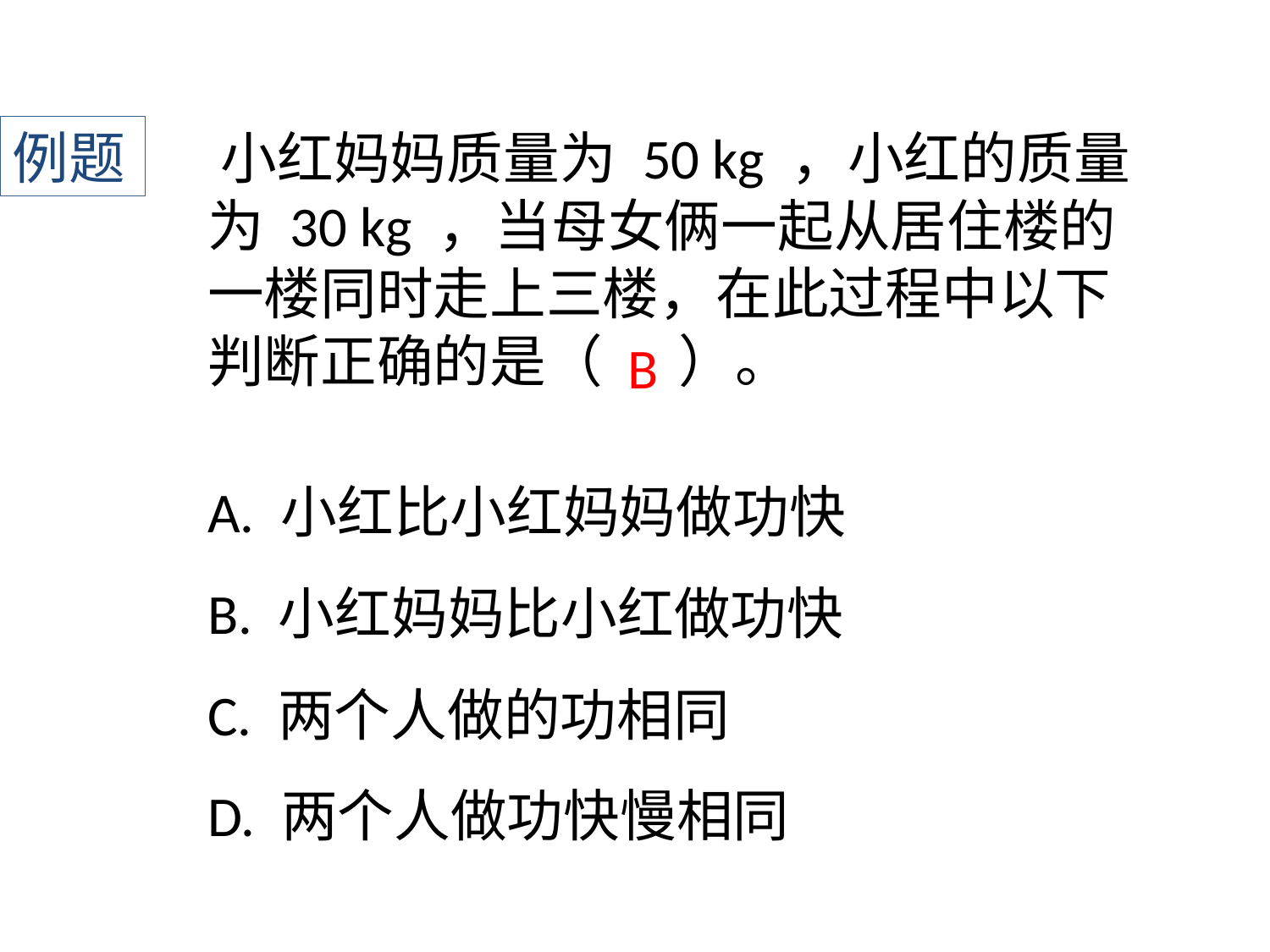

例题
﻿小红妈妈质量为 50 kg ，小红的质量为 30 kg ，当母女俩一起从居住楼的一楼同时走上三楼，在此过程中以下判断正确的是（      ）。
B
A. 小红比小红妈妈做功快
B. 小红妈妈比小红做功快
C. 两个人做的功相同
D. 两个人做功快慢相同